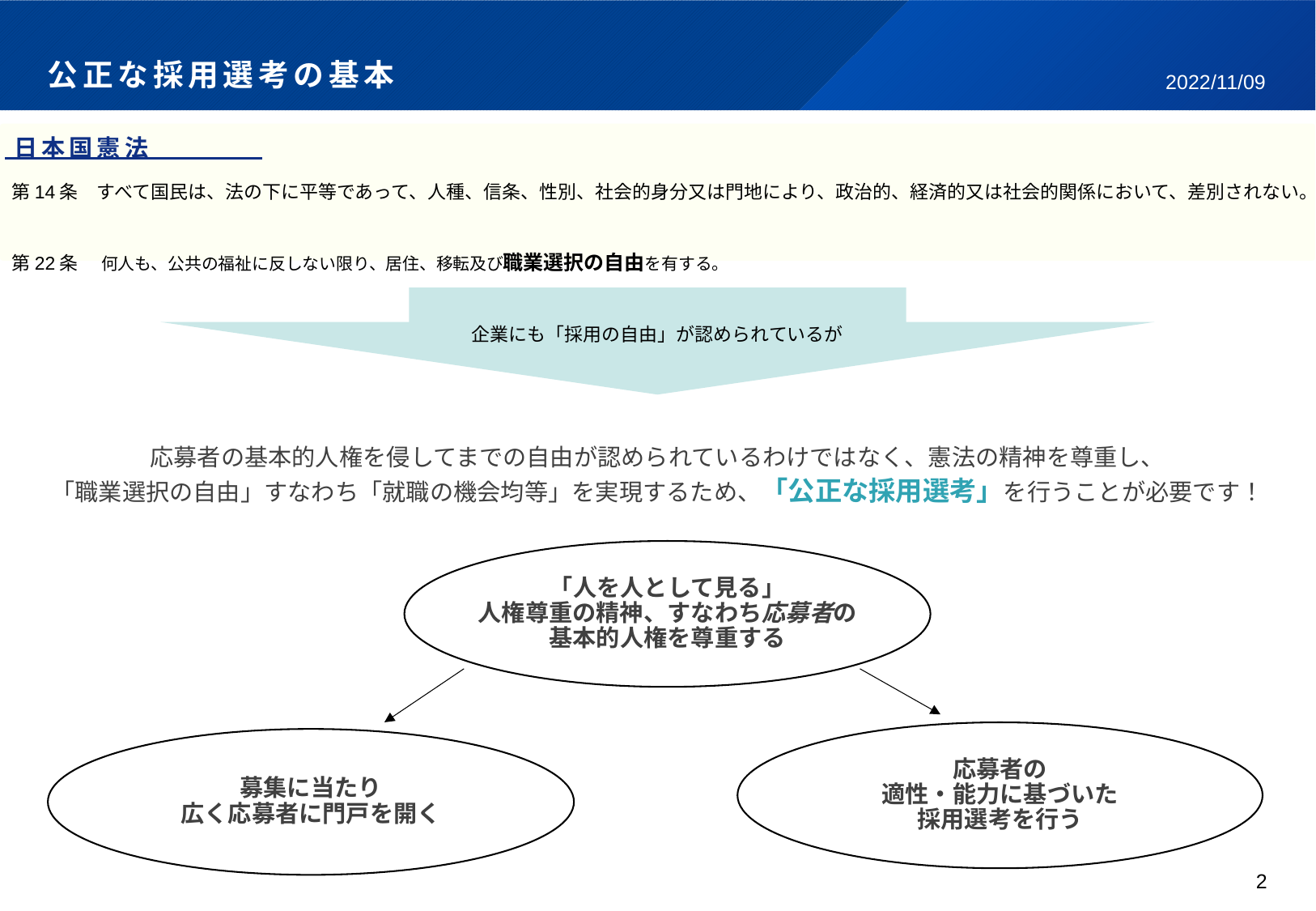

# 公正な採用選考の基本
2022/11/09

日本国憲法
第14条　すべて国民は、法の下に平等であって、人種、信条、性別、社会的身分又は門地により、政治的、経済的又は社会的関係において、差別されない。
第22条　 何人も、公共の福祉に反しない限り、居住、移転及び職業選択の自由を有する。

企業にも「採用の自由」が認められているが
応募者の基本的人権を侵してまでの自由が認められているわけではなく、憲法の精神を尊重し、
「職業選択の自由」すなわち「就職の機会均等」を実現するため、「公正な採用選考」を行うことが必要です！

「人を人として見る」
人権尊重の精神、すなわち応募者の
基本的人権を尊重する
応募者の
適性・能力に基づいた
採用選考を行う
募集に当たり
広く応募者に門戸を開く
2